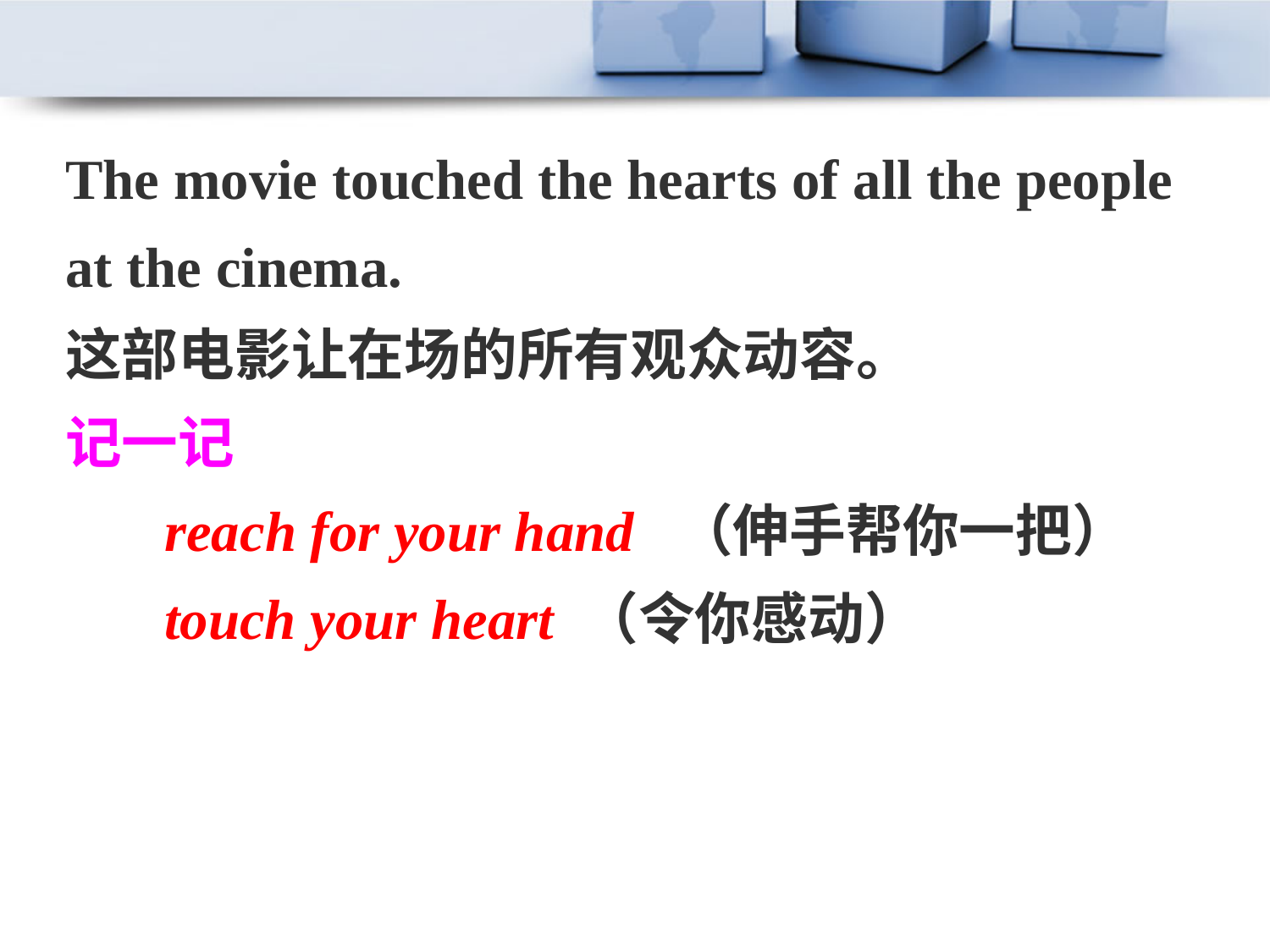

The movie touched the hearts of all the people
at the cinema.
这部电影让在场的所有观众动容。
记一记
       reach for your hand  （伸手帮你一把）
       touch your heart （令你感动）